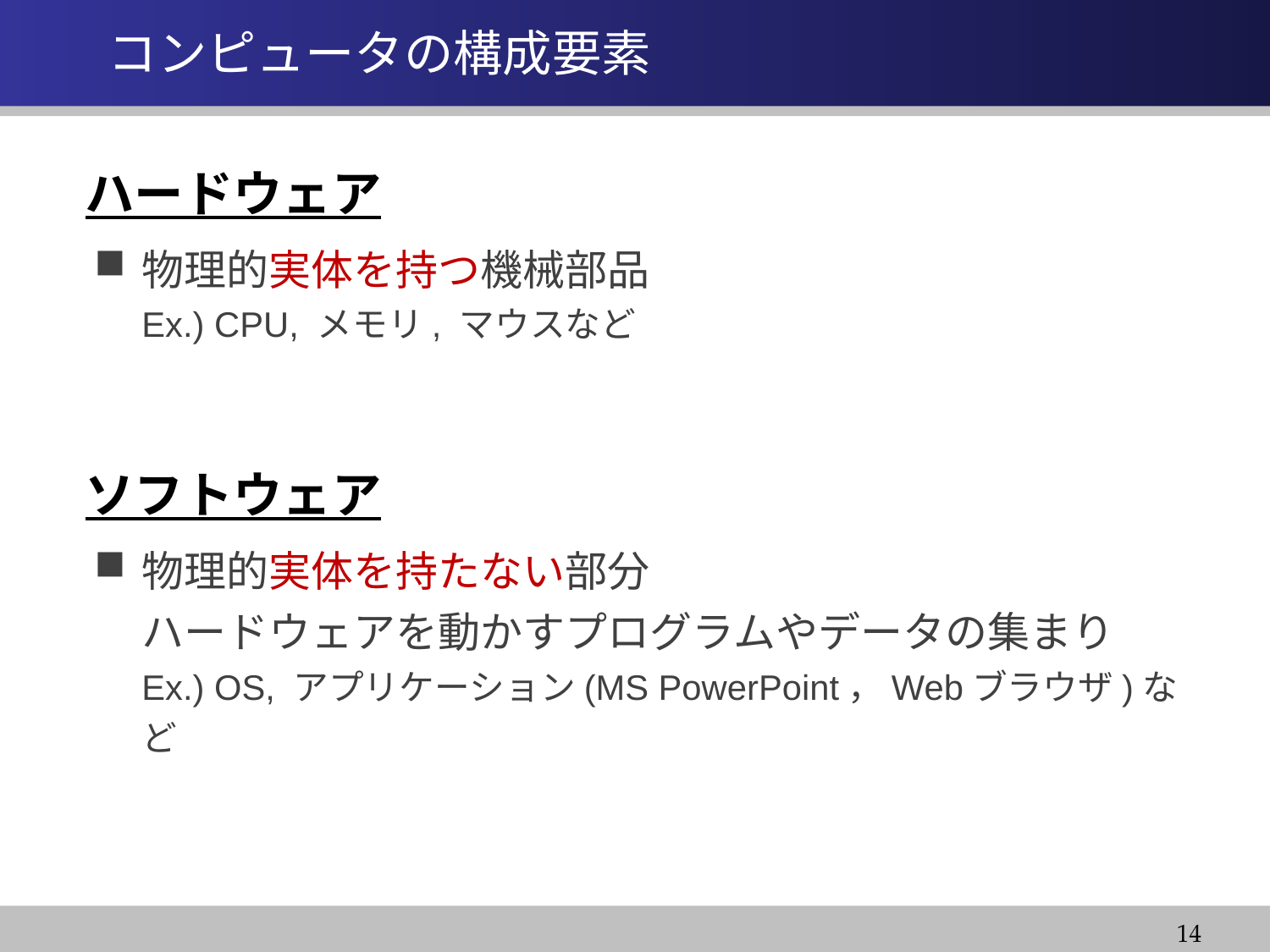

# コンピュータの構成要素
ハードウェア
物理的実体を持つ機械部品
Ex.) CPU, メモリ, マウスなど
ソフトウェア
物理的実体を持たない部分
ハードウェアを動かすプログラムやデータの集まり
Ex.) OS, アプリケーション(MS PowerPoint，Webブラウザ)など
14